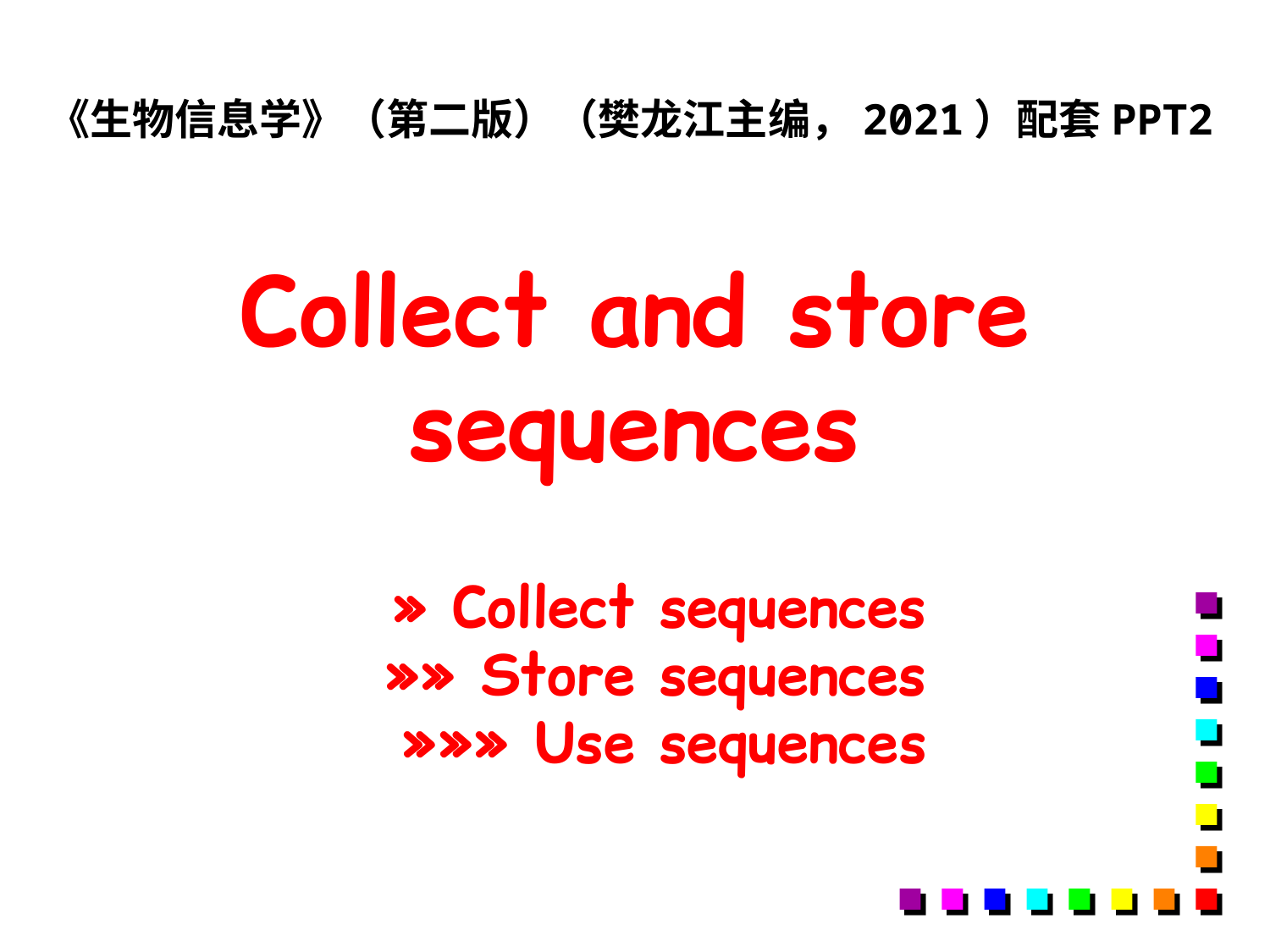

《生物信息学》（第二版）（樊龙江主编，2021）配套PPT2
# Collect and store sequences
» Collect sequences
»» Store sequences
»»» Use sequences